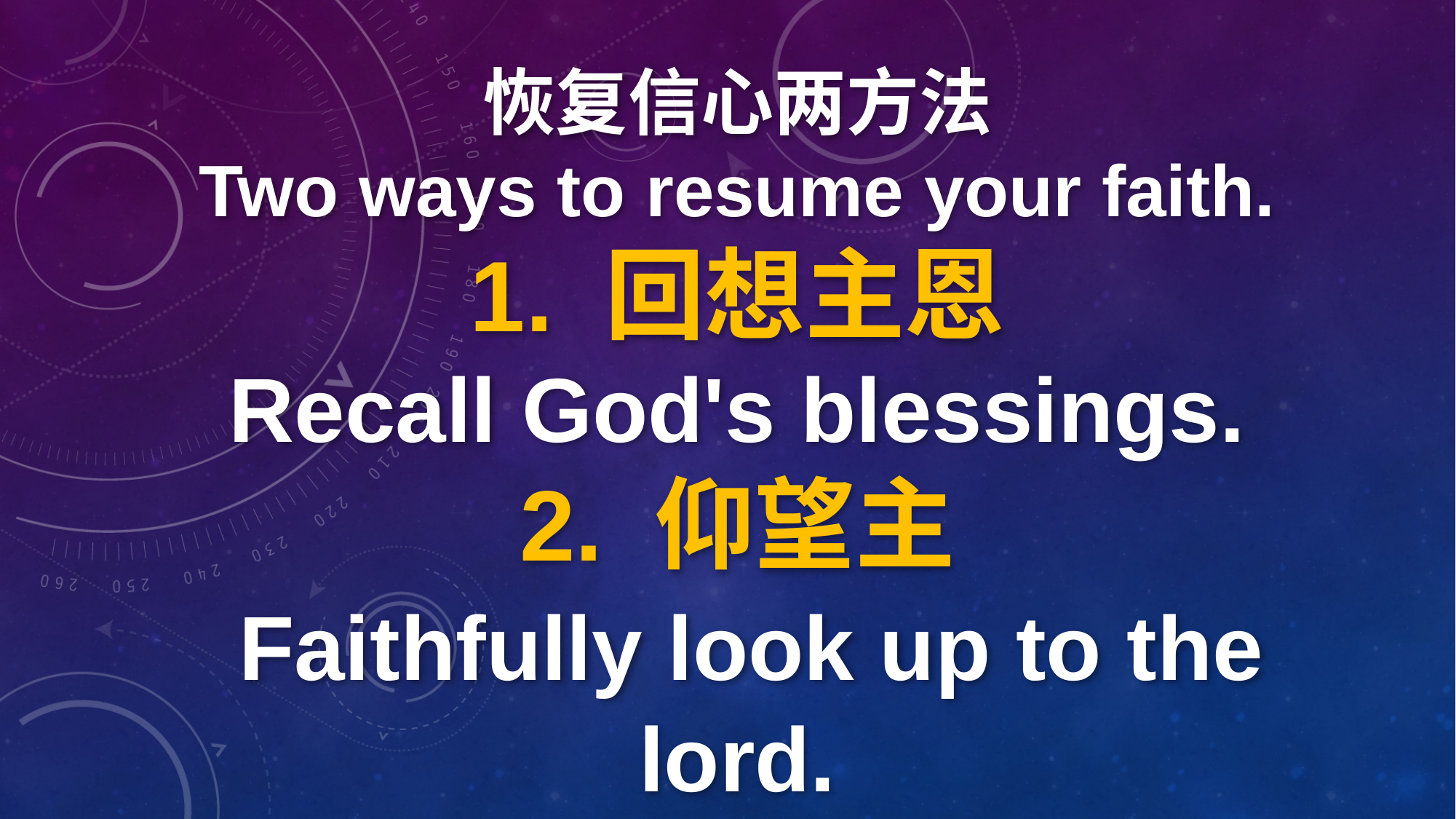

恢复信心两方法
Two ways to resume your faith.
1. 回想主恩
Recall God's blessings.
2. 仰望主
 Faithfully look up to the lord.